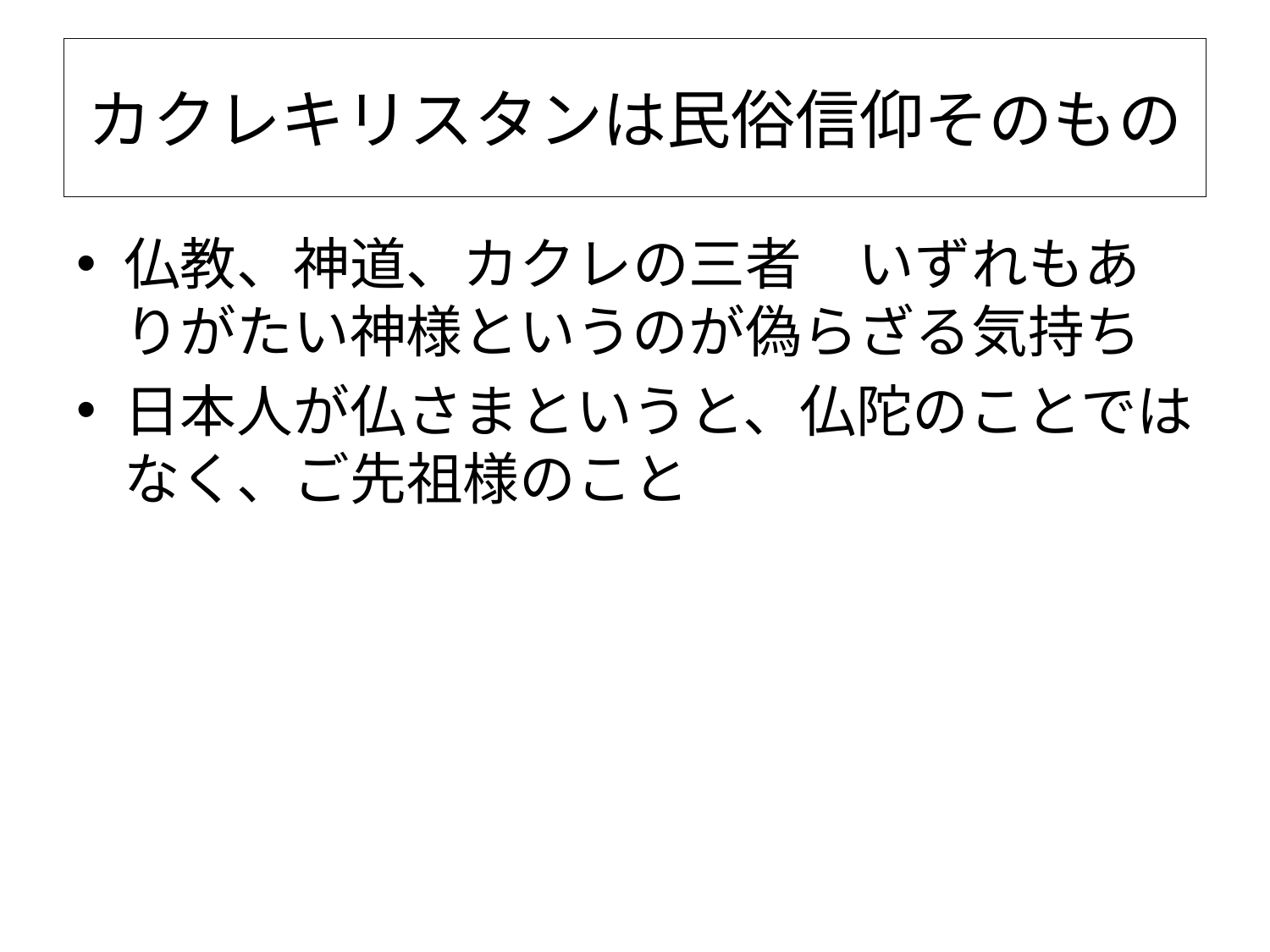

# カクレキリスタンは民俗信仰そのもの
仏教、神道、カクレの三者　いずれもありがたい神様というのが偽らざる気持ち
日本人が仏さまというと、仏陀のことではなく、ご先祖様のこと